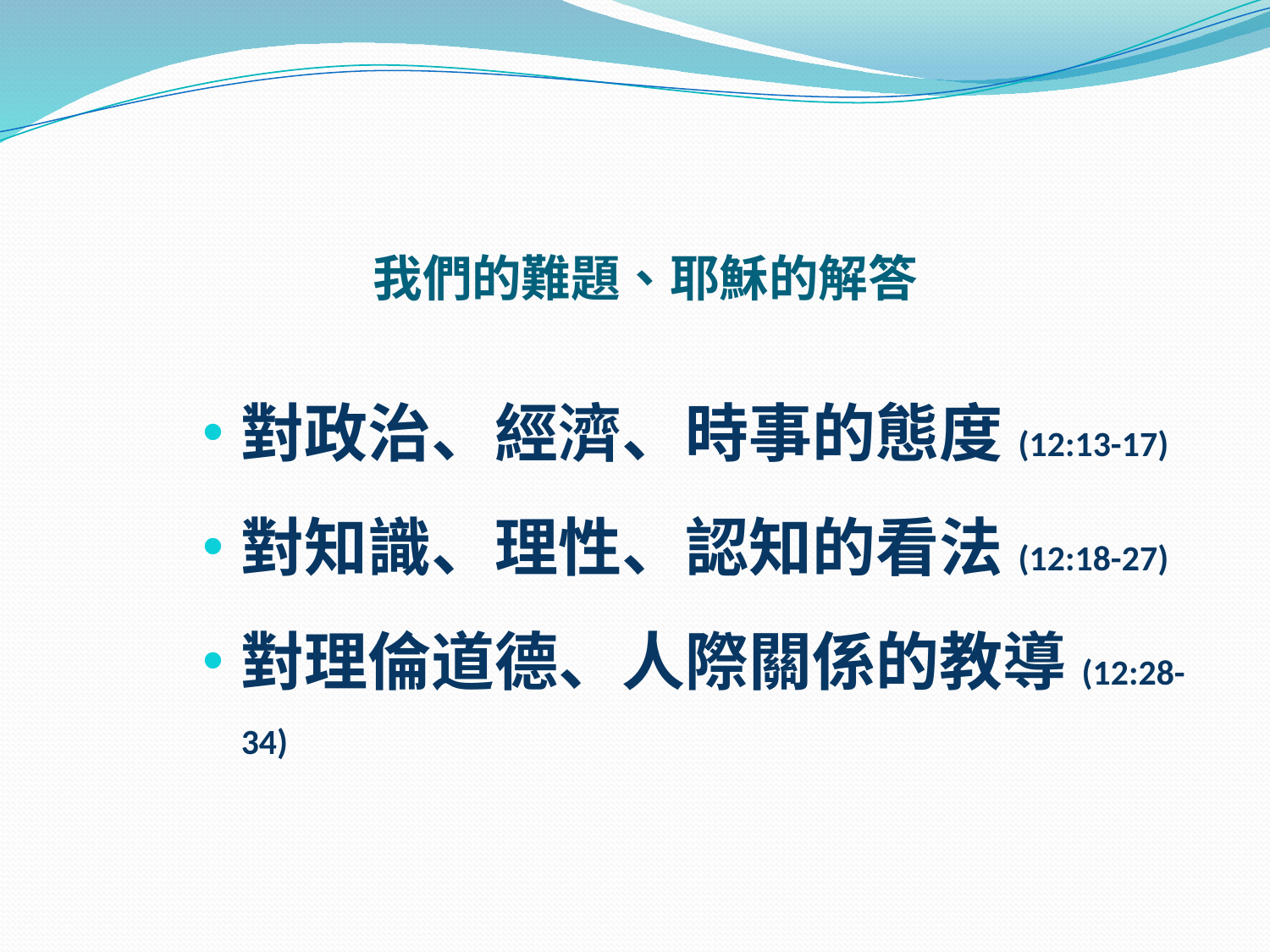

# 我們的難題、耶穌的解答
對政治、經濟、時事的態度(12:13-17)
對知識、理性、認知的看法(12:18-27)
對理倫道德、人際關係的教導(12:28-34)